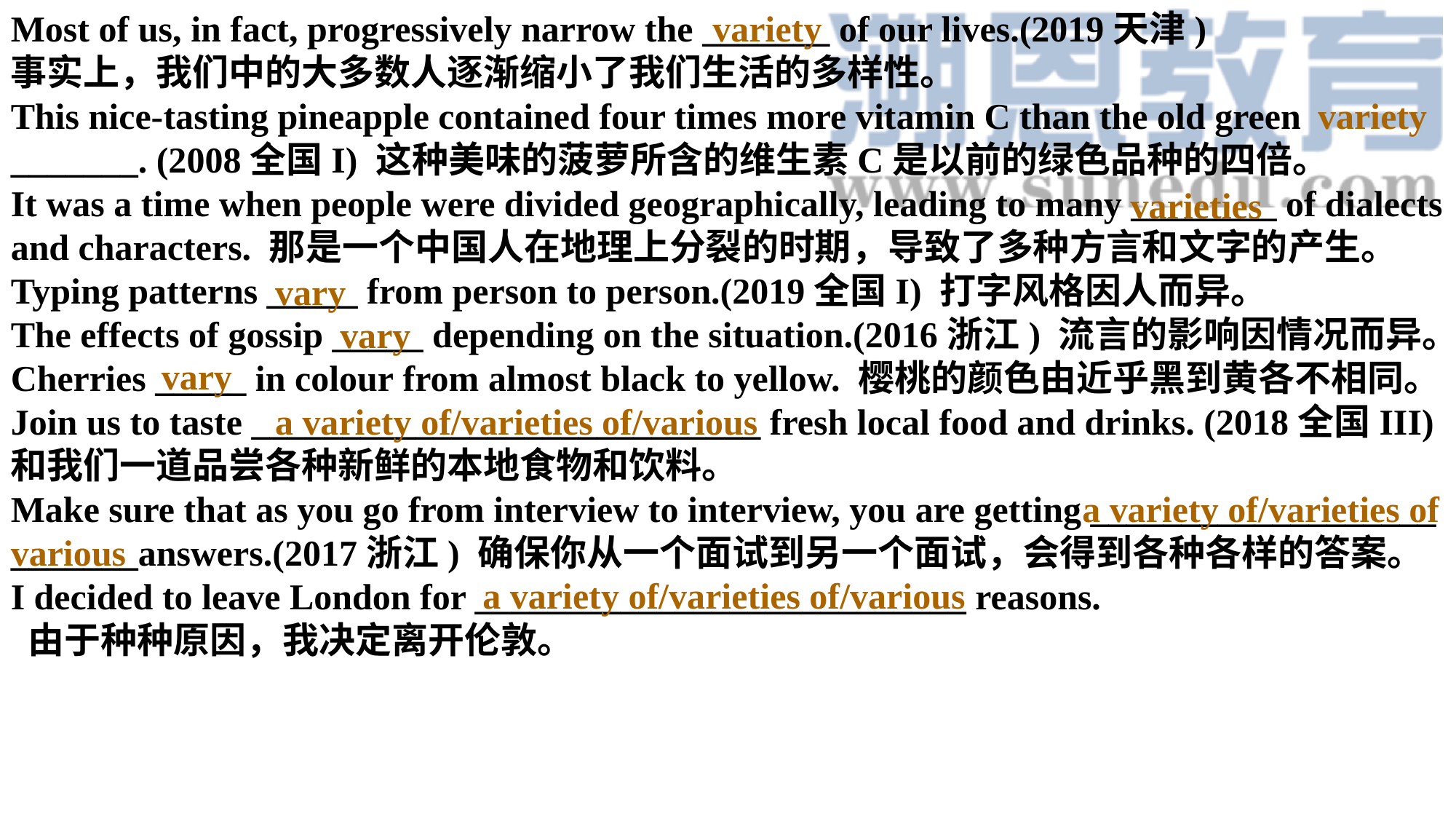

Most of us, in fact, progressively narrow the _______ of our lives.(2019天津)
事实上，我们中的大多数人逐渐缩小了我们生活的多样性。
This nice-tasting pineapple contained four times more vitamin C than the old green _______. (2008全国I) 这种美味的菠萝所含的维生素C是以前的绿色品种的四倍。
It was a time when people were divided geographically, leading to many ________ of dialects and characters. 那是一个中国人在地理上分裂的时期，导致了多种方言和文字的产生。
Typing patterns _____ from person to person.(2019全国I) 打字风格因人而异。
The effects of gossip _____ depending on the situation.(2016浙江) 流言的影响因情况而异。
Cherries _____ in colour from almost black to yellow. 樱桃的颜色由近乎黑到黄各不相同。
Join us to taste ____________________________ fresh local food and drinks. (2018全国III)
和我们一道品尝各种新鲜的本地食物和饮料。
Make sure that as you go from interview to interview, you are getting ___________________ _______answers.(2017浙江) 确保你从一个面试到另一个面试，会得到各种各样的答案。
I decided to leave London for ___________________________ reasons.
 由于种种原因，我决定离开伦敦。
variety
variety
varieties
vary
vary
vary
a variety of/varieties of/various
a variety of/varieties of
various
a variety of/varieties of/various